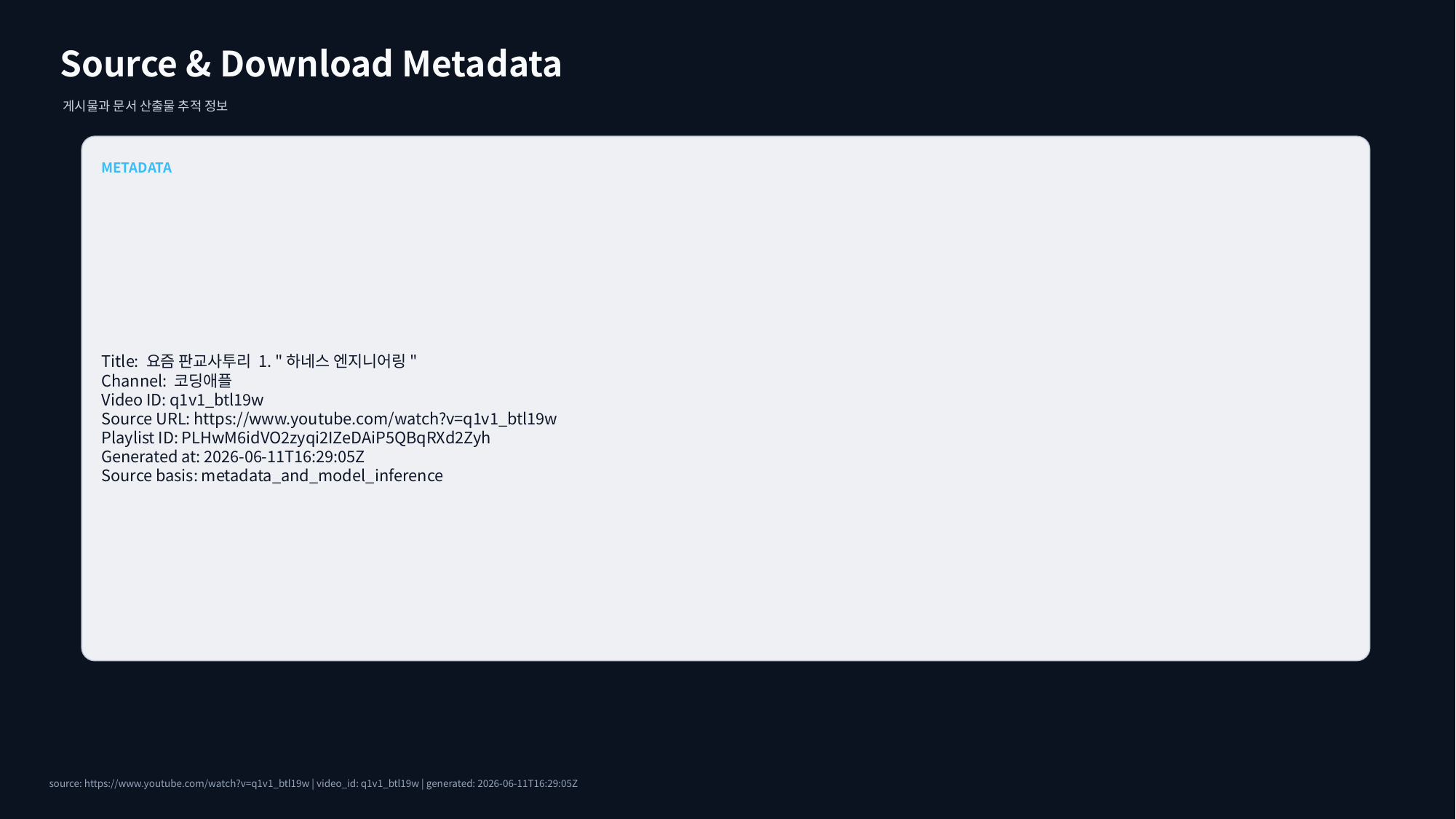

Source & Download Metadata
게시물과 문서 산출물 추적 정보

METADATA
Title: 요즘 판교사투리 1. "하네스 엔지니어링"
Channel: 코딩애플
Video ID: q1v1_btl19w
Source URL: https://www.youtube.com/watch?v=q1v1_btl19w
Playlist ID: PLHwM6idVO2zyqi2IZeDAiP5QBqRXd2Zyh
Generated at: 2026-06-11T16:29:05Z
Source basis: metadata_and_model_inference
source: https://www.youtube.com/watch?v=q1v1_btl19w | video_id: q1v1_btl19w | generated: 2026-06-11T16:29:05Z